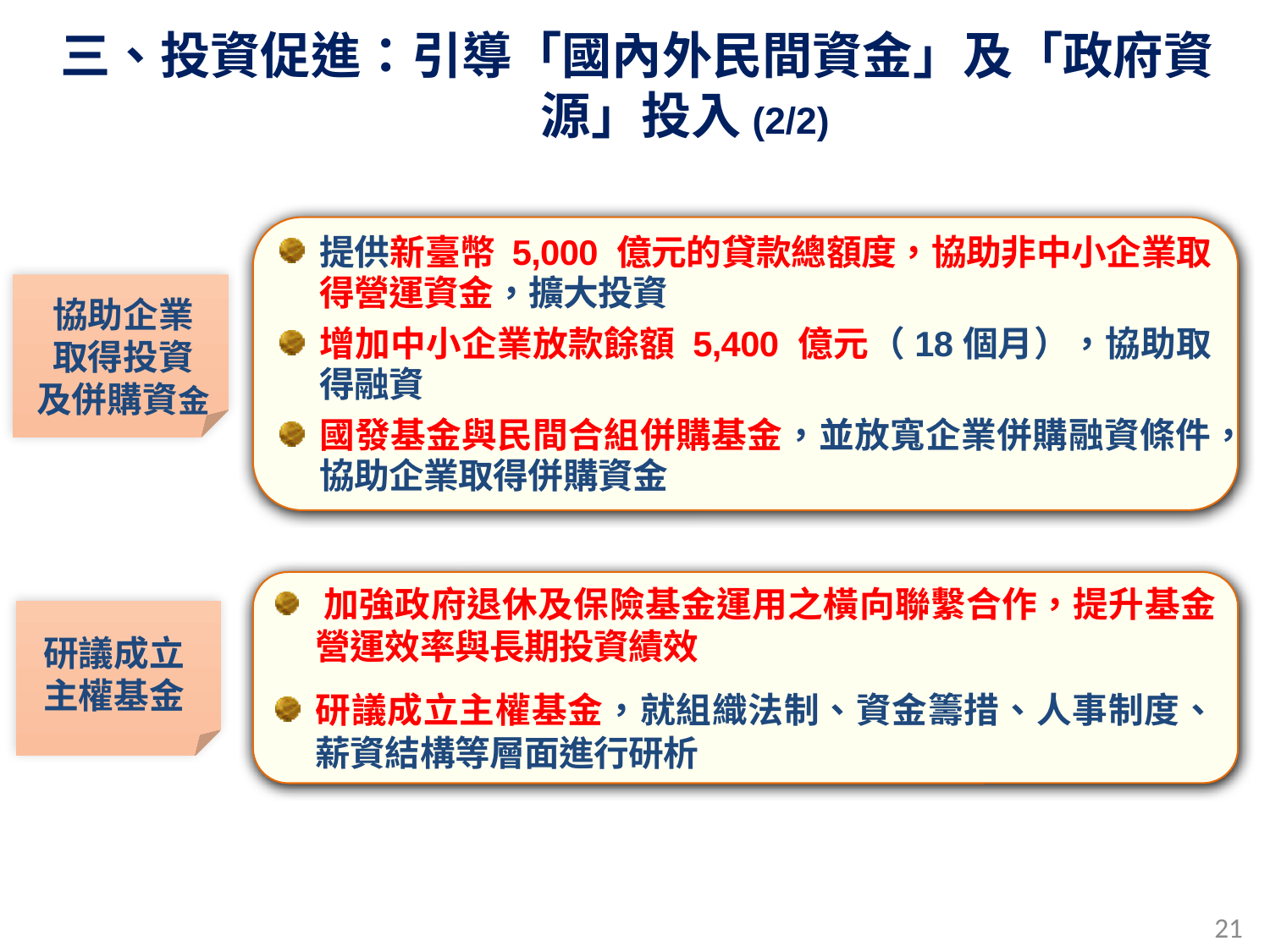

三、投資促進：引導「國內外民間資金」及「政府資源」投入(2/2)
提供新臺幣 5,000 億元的貸款總額度，協助非中小企業取得營運資金，擴大投資
增加中小企業放款餘額 5,400 億元（18個月），協助取得融資
國發基金與民間合組併購基金，並放寬企業併購融資條件，協助企業取得併購資金

協助企業
取得投資
及併購資金
加強政府退休及保險基金運用之橫向聯繫合作，提升基金營運效率與長期投資績效
研議成立主權基金，就組織法制、資金籌措、人事制度、薪資結構等層面進行研析

研議成立
主權基金
21